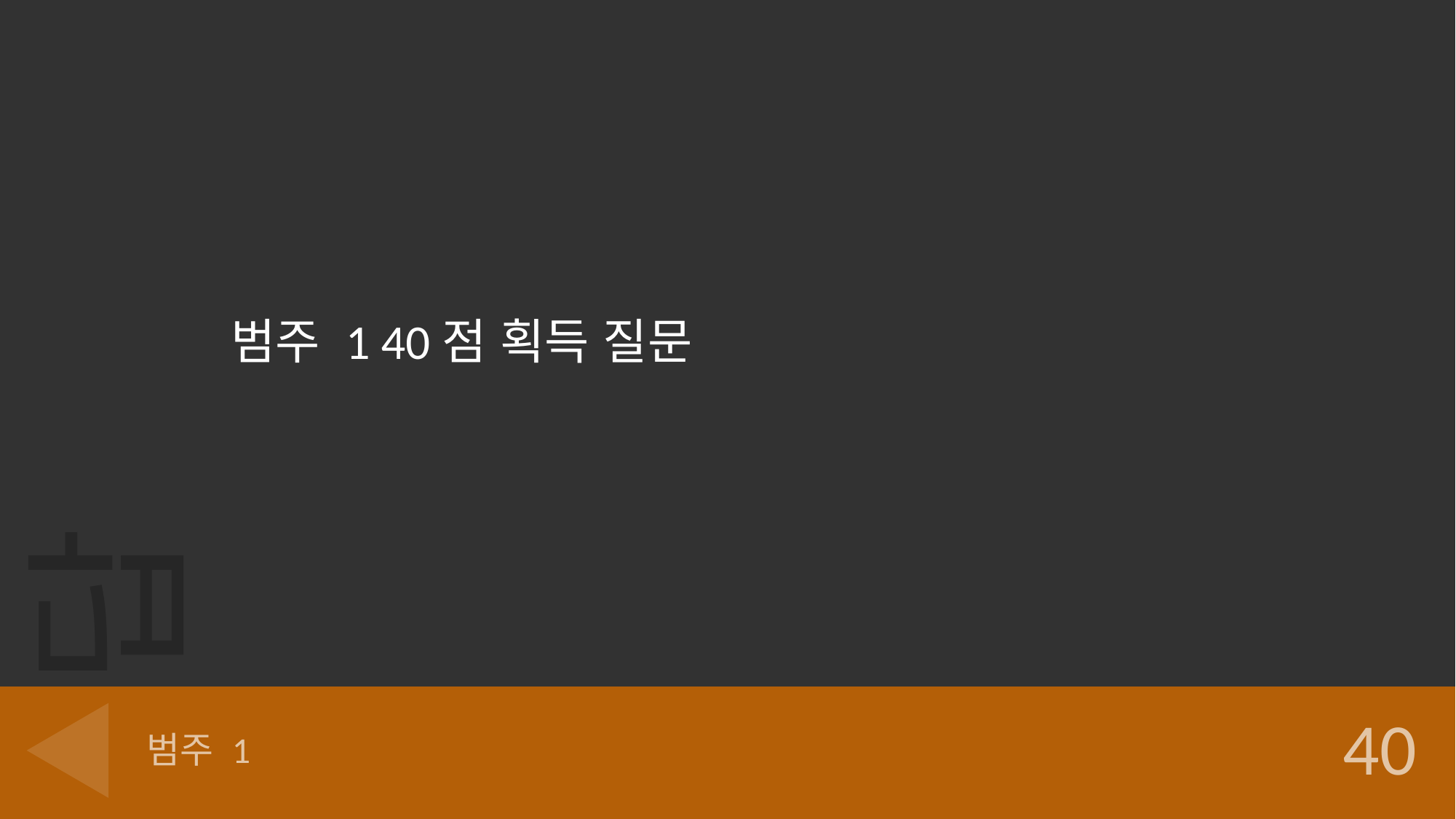

범주 1 40점 획득 질문
# 범주 1
40